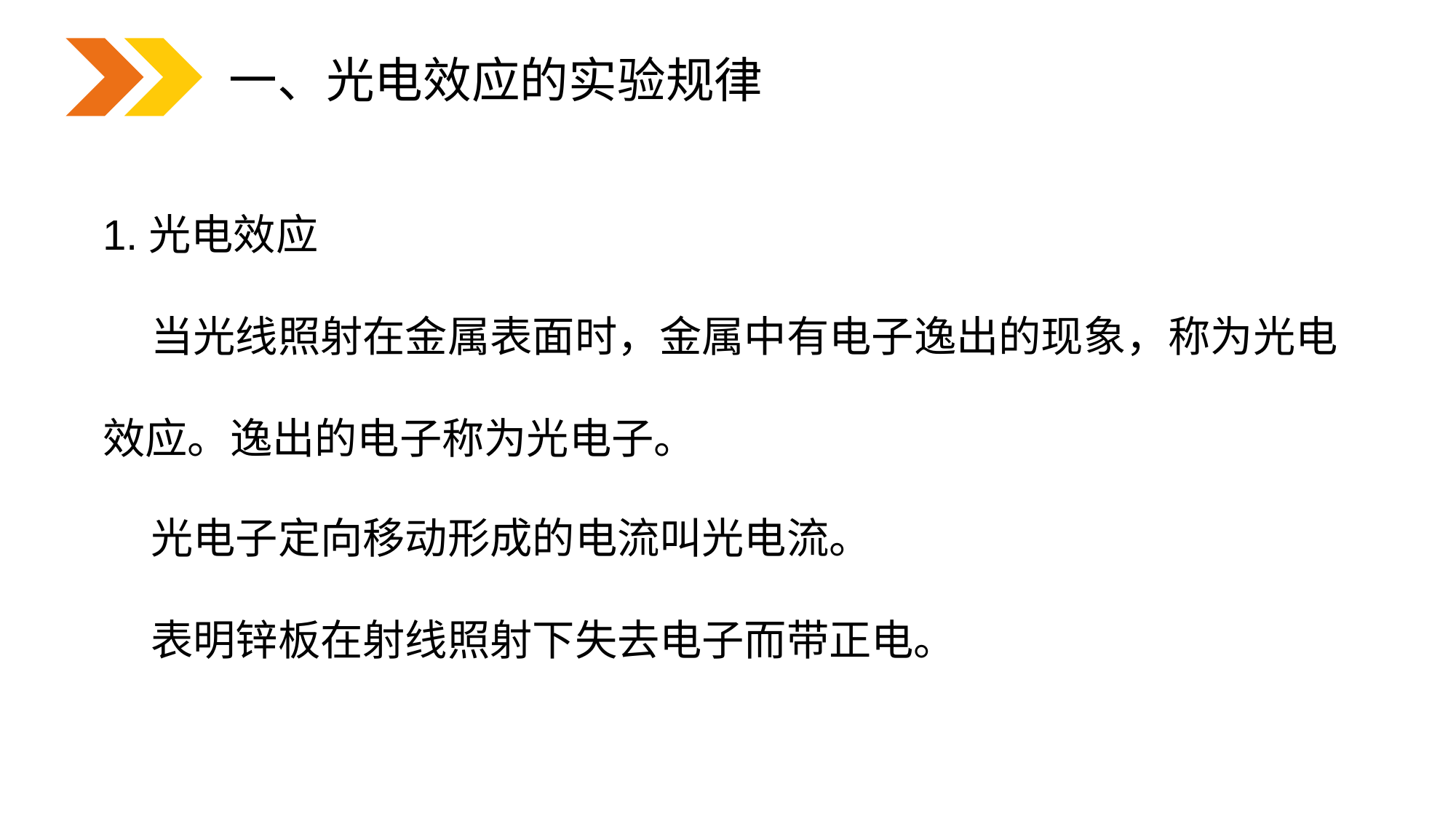

一、光电效应的实验规律
1.光电效应
    当光线照射在金属表面时，金属中有电子逸出的现象，称为光电效应。逸出的电子称为光电子。
光电子定向移动形成的电流叫光电流。
表明锌板在射线照射下失去电子而带正电。